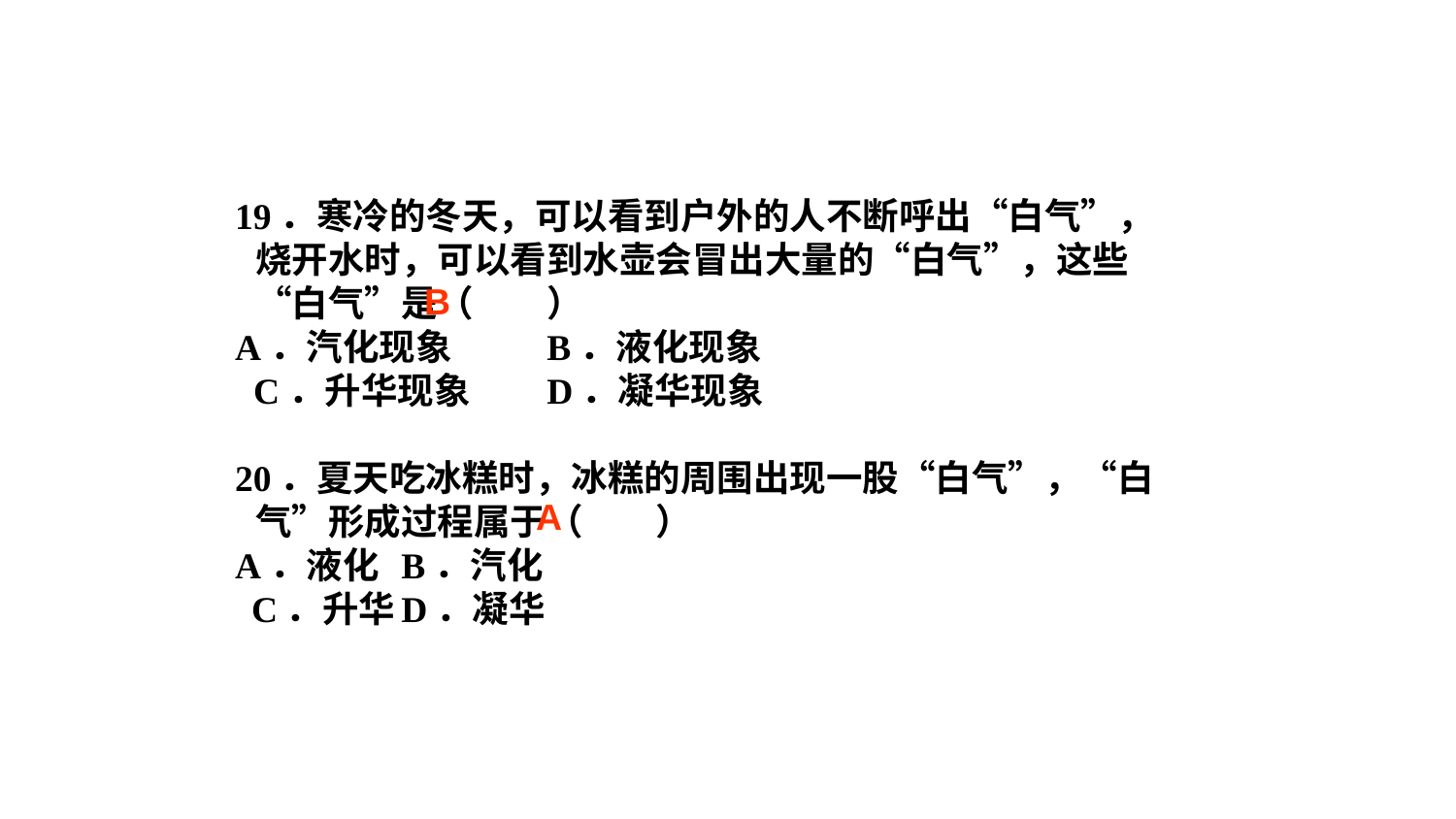

19．寒冷的冬天，可以看到户外的人不断呼出“白气”，烧开水时，可以看到水壶会冒出大量的“白气”，这些“白气”是（　　）
A．汽化现象	B．液化现象
  C．升华现象	D．凝华现象

20．夏天吃冰糕时，冰糕的周围出现一股“白气”，“白气”形成过程属于（　　）
A．液化	B．汽化
  C．升华	D．凝华
B
A